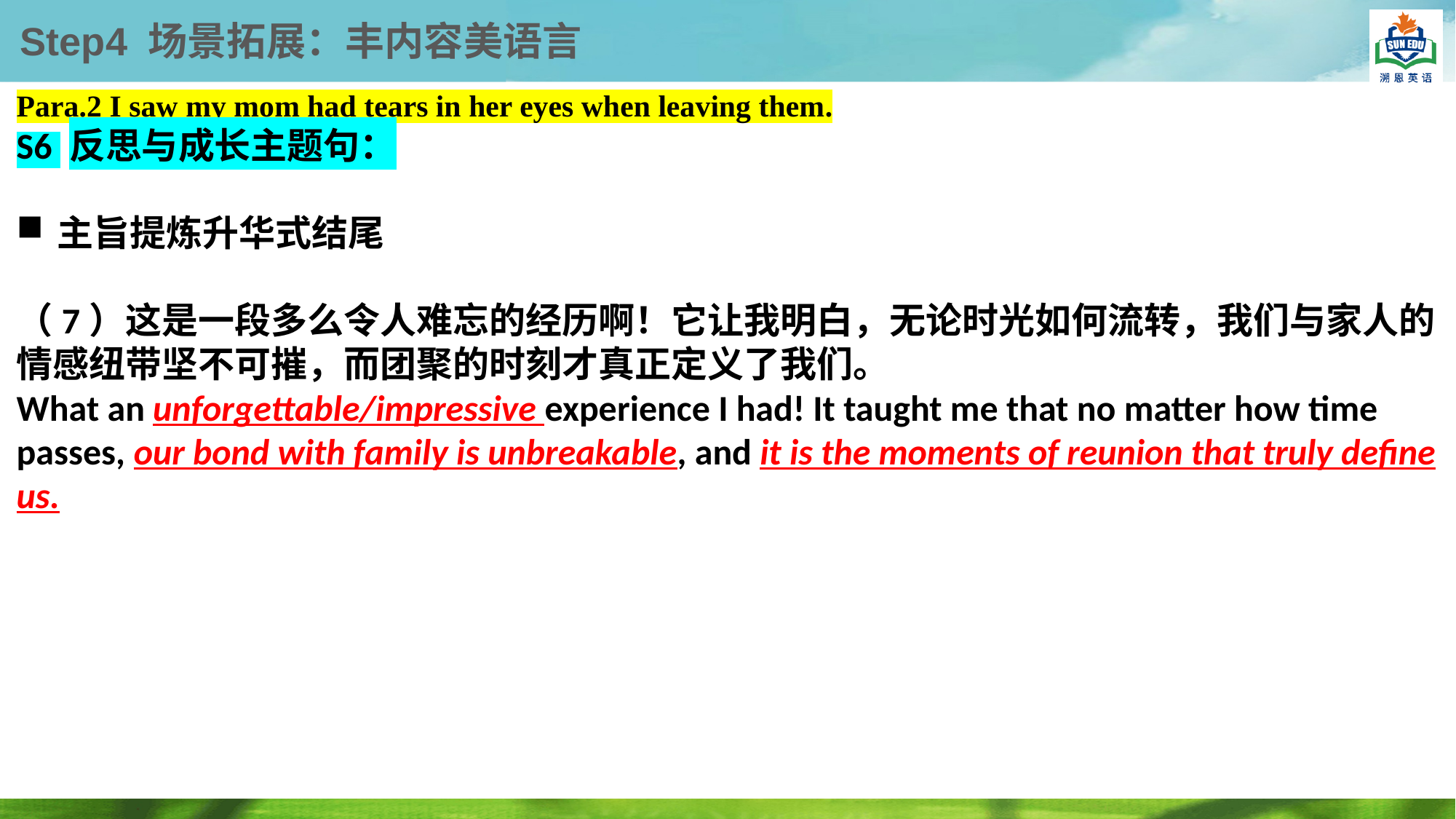

Step4 场景拓展：丰内容美语言
Para.2 I saw my mom had tears in her eyes when leaving them.
S6 反思与成长主题句：

主旨提炼升华式结尾

（7）这是一段多么令人难忘的经历啊！它让我明白，无论时光如何流转，我们与家人的情感纽带坚不可摧，而团聚的时刻才真正定义了我们。
What an unforgettable/impressive experience I had! It taught me that no matter how time passes, our bond with family is unbreakable, and it is the moments of reunion that truly define us.